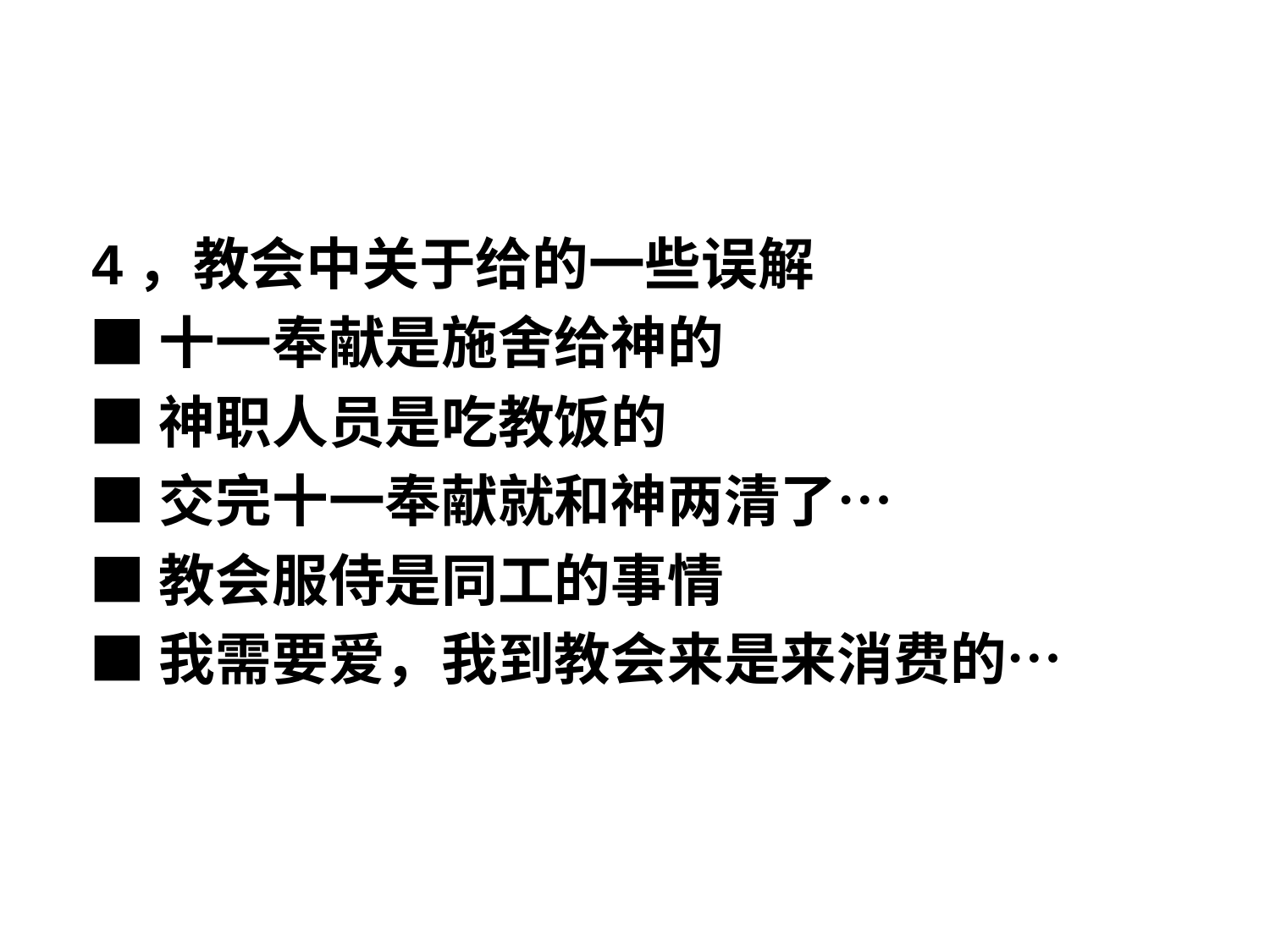

#
 4，教会中关于给的一些误解
 ■十一奉献是施舍给神的
 ■神职人员是吃教饭的
 ■交完十一奉献就和神两清了…
 ■教会服侍是同工的事情
 ■我需要爱，我到教会来是来消费的…